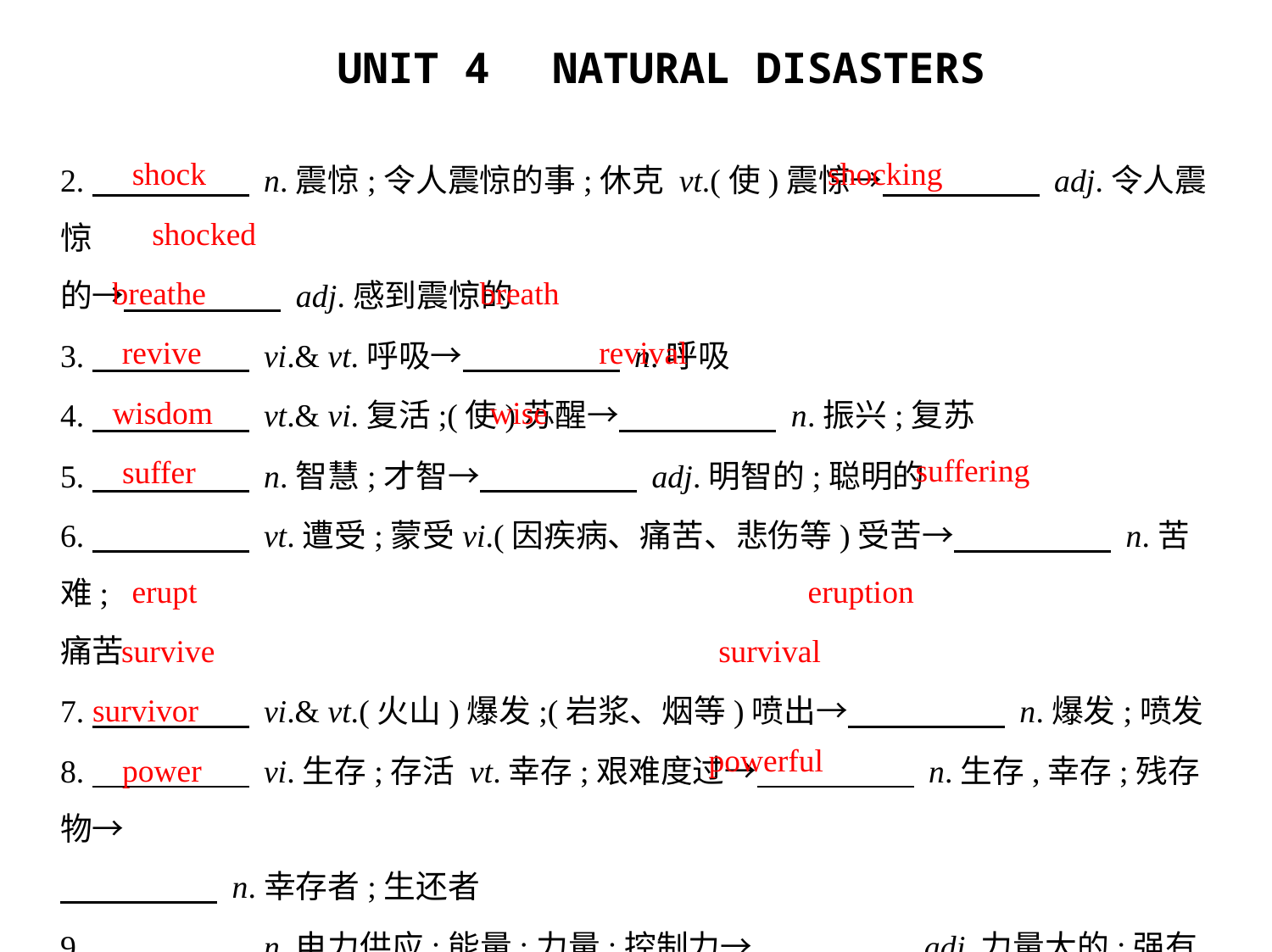

2.　　　　     n.震惊;令人震惊的事;休克 vt.(使)震惊→　　　　     adj.令人震惊
的→　　　　     adj.感到震惊的
3.　　　　     vi.& vt.呼吸→　　　　     n.呼吸
4.　　　　     vt.& vi.复活;(使)苏醒→　　　　     n.振兴;复苏
5.　　　　     n.智慧;才智→　　　　     adj.明智的;聪明的
6.　　　　     vt.遭受;蒙受vi.(因疾病、痛苦、悲伤等)受苦→　　　　     n.苦难;
痛苦
7.　　　　     vi.& vt.(火山)爆发;(岩浆、烟等)喷出→　　　　     n.爆发;喷发
8.　　　　     vi.生存;存活 vt.幸存;艰难度过→　　　　     n.生存,幸存;残存物→
　　　　     n.幸存者;生还者
9.　　　　     n.电力供应;能量;力量;控制力→　　　　     adj.力量大的;强有力的
shock
shocking
shocked
breathe
breath
revive
revival
wisdom
wise
suffering
suffer
erupt
eruption
survive
survival
survivor
powerful
power